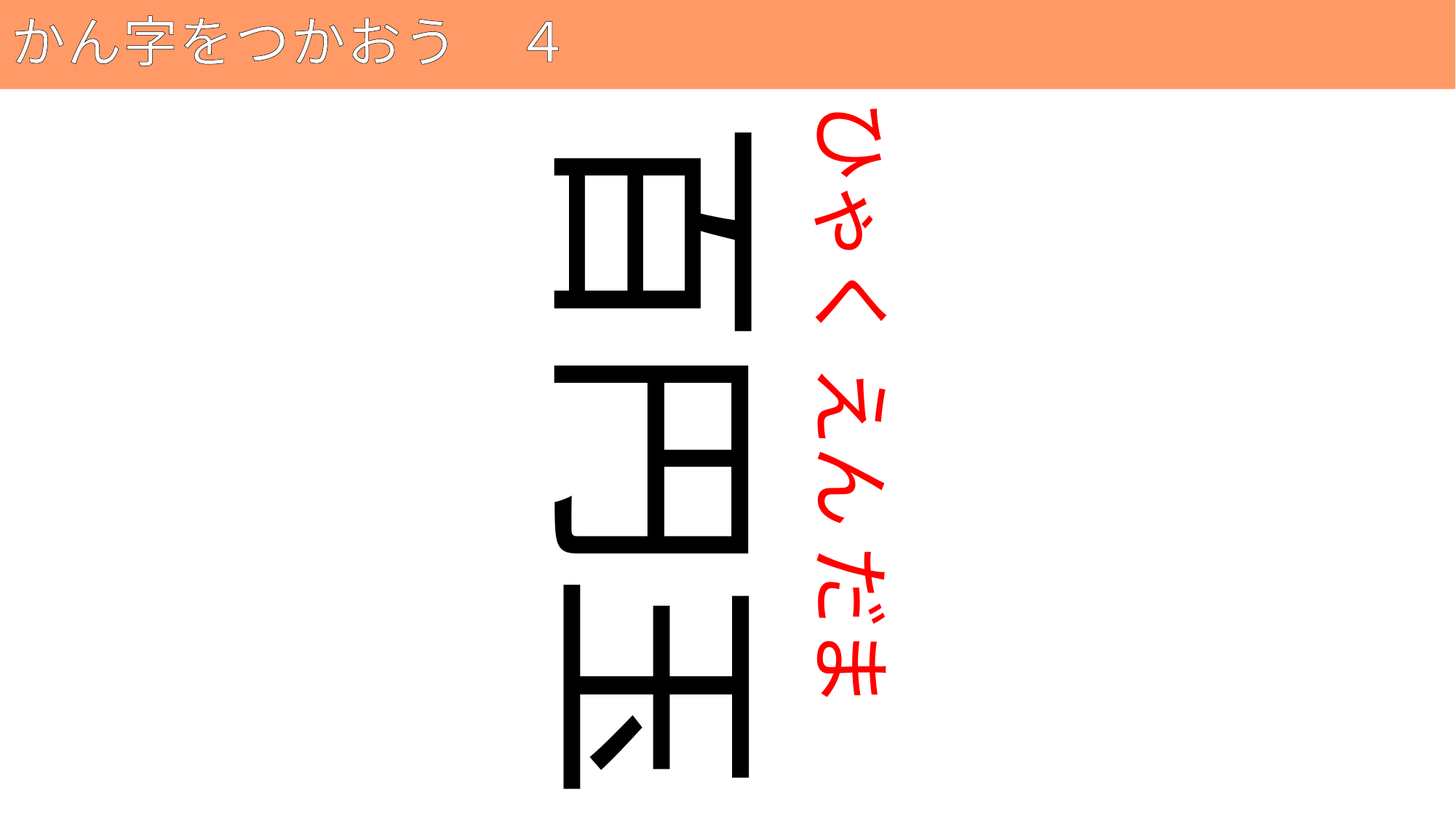

# かん字をつかおう　４
118
ひゃく えん だま
百円玉